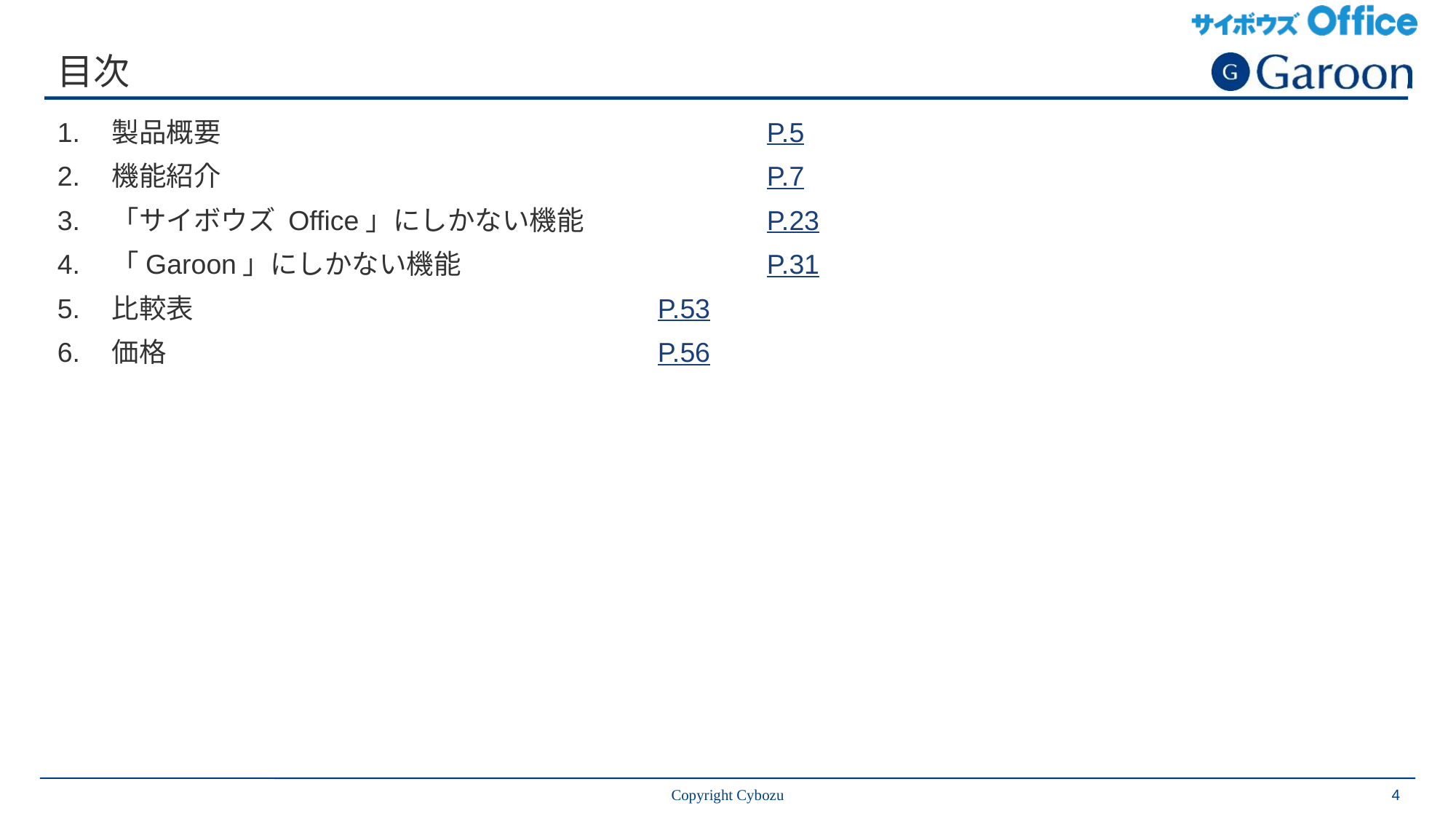

# 目次
製品概要					P.5
機能紹介					P.7
「サイボウズ Office」にしかない機能		P.23
「Garoon」にしかない機能			P.31
比較表					P.53
価格					P.56

Copyright Cybozu
4